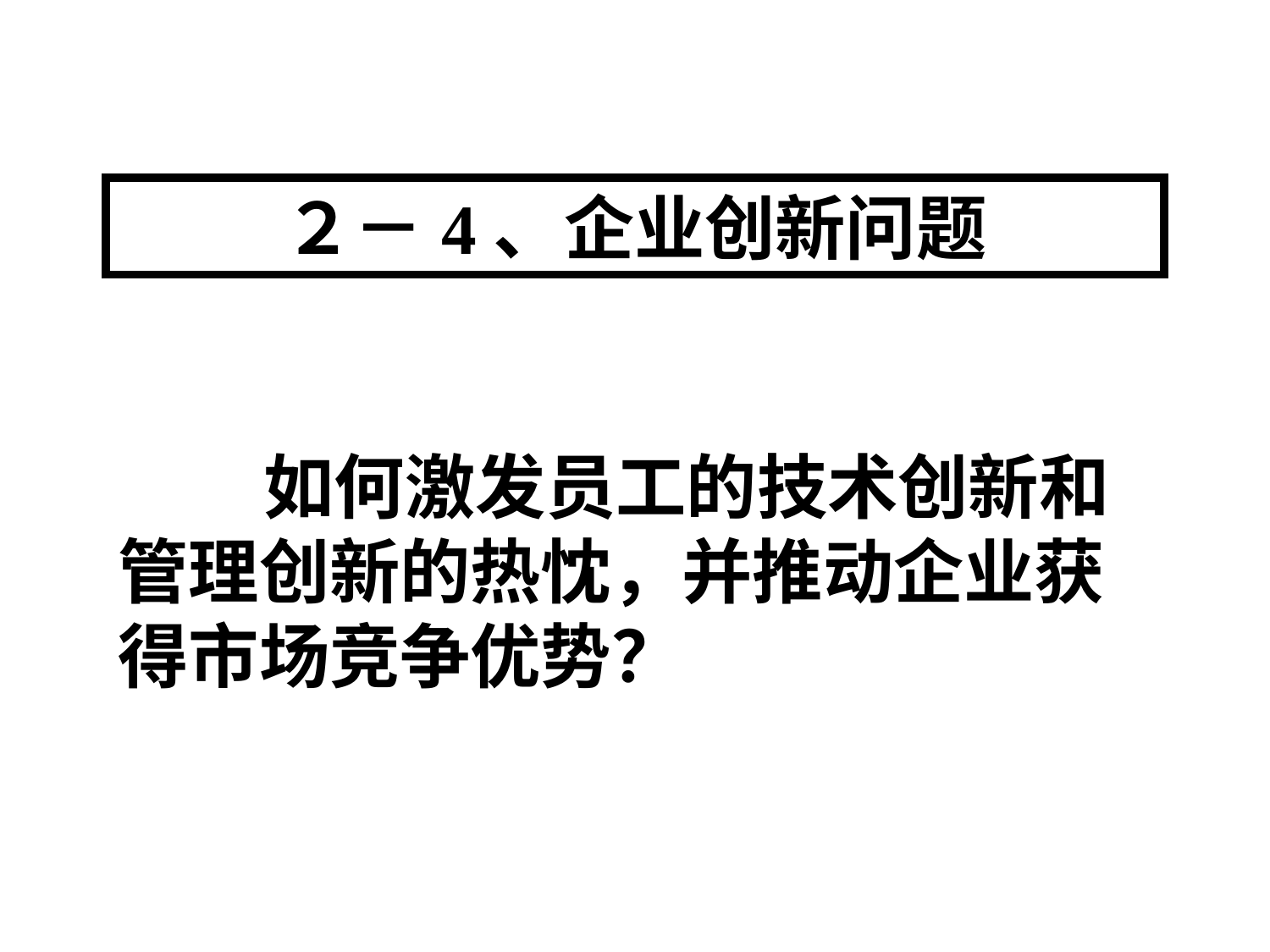

２－4、企业创新问题
        如何激发员工的技术创新和管理创新的热忱，并推动企业获得市场竞争优势？